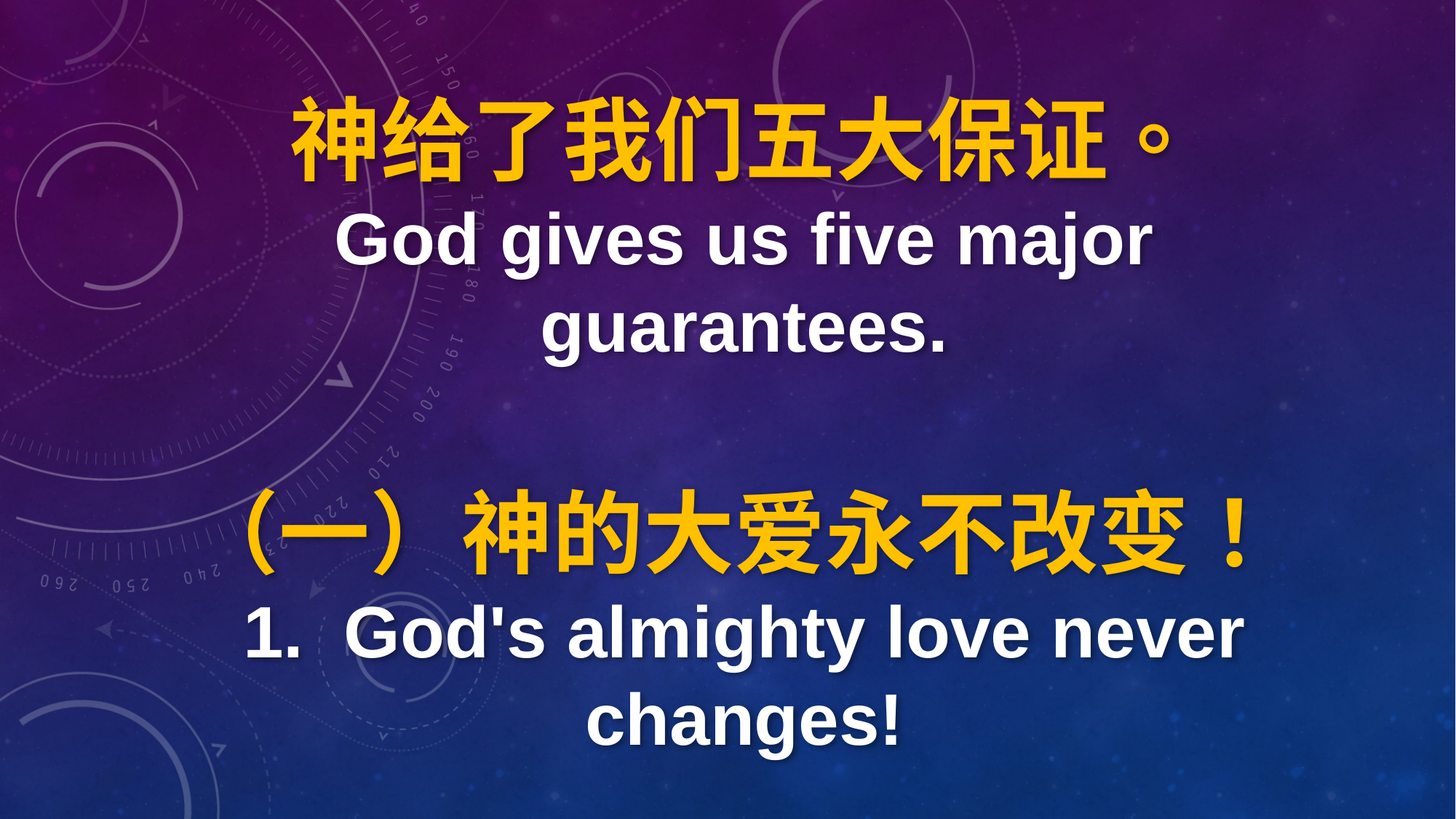

神给了我们五大保证。
God gives us five major guarantees.

（一）神的大爱永不改变！
1.  God's almighty love never changes!